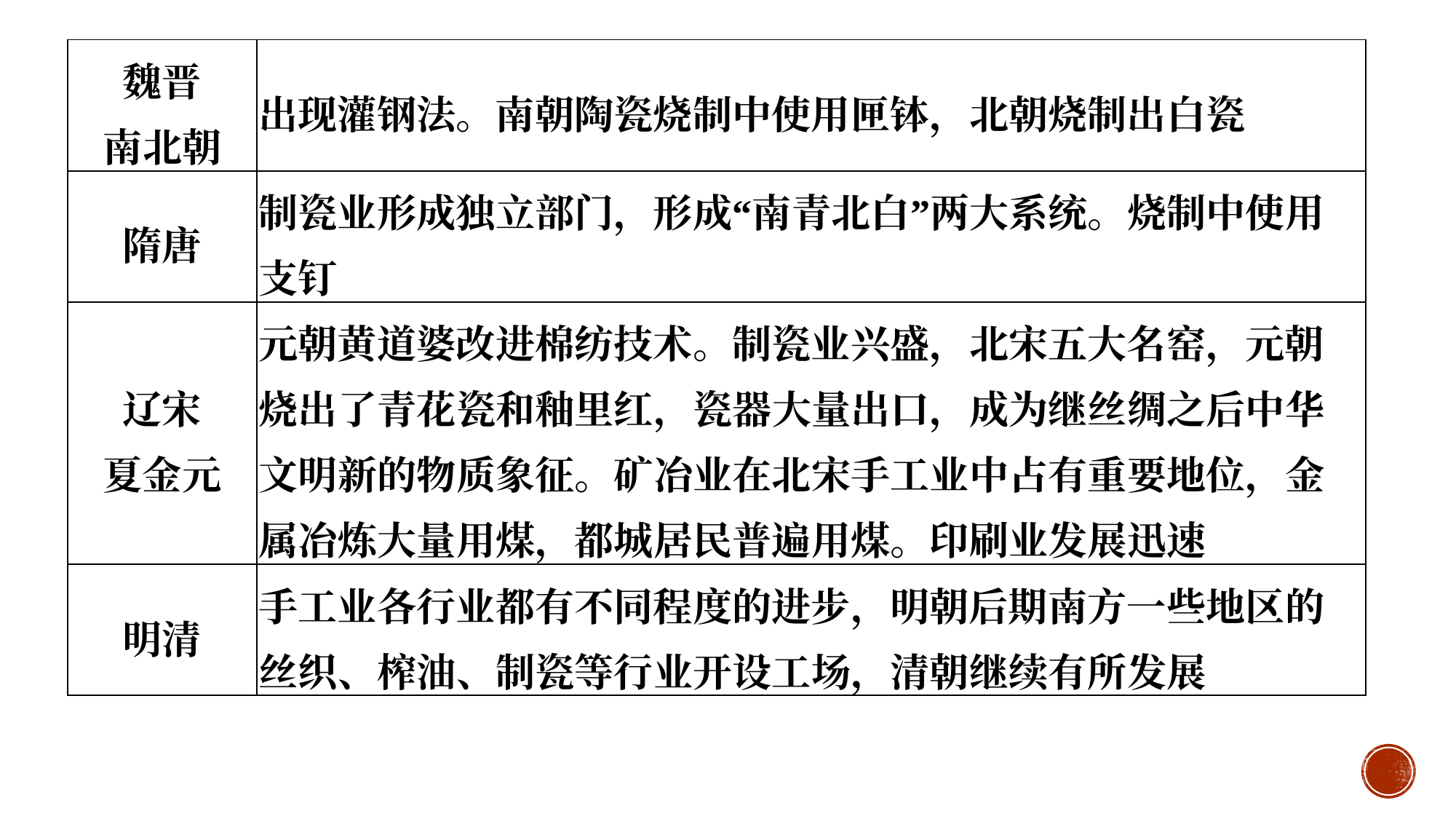

| 魏晋 南北朝 | 出现灌钢法。南朝陶瓷烧制中使用匣钵，北朝烧制出白瓷 |
| --- | --- |
| 隋唐 | 制瓷业形成独立部门，形成“南青北白”两大系统。烧制中使用支钉 |
| 辽宋 夏金元 | 元朝黄道婆改进棉纺技术。制瓷业兴盛，北宋五大名窑，元朝烧出了青花瓷和釉里红，瓷器大量出口，成为继丝绸之后中华文明新的物质象征。矿冶业在北宋手工业中占有重要地位，金属冶炼大量用煤，都城居民普遍用煤。印刷业发展迅速 |
| 明清 | 手工业各行业都有不同程度的进步，明朝后期南方一些地区的丝织、榨油、制瓷等行业开设工场，清朝继续有所发展 |
#